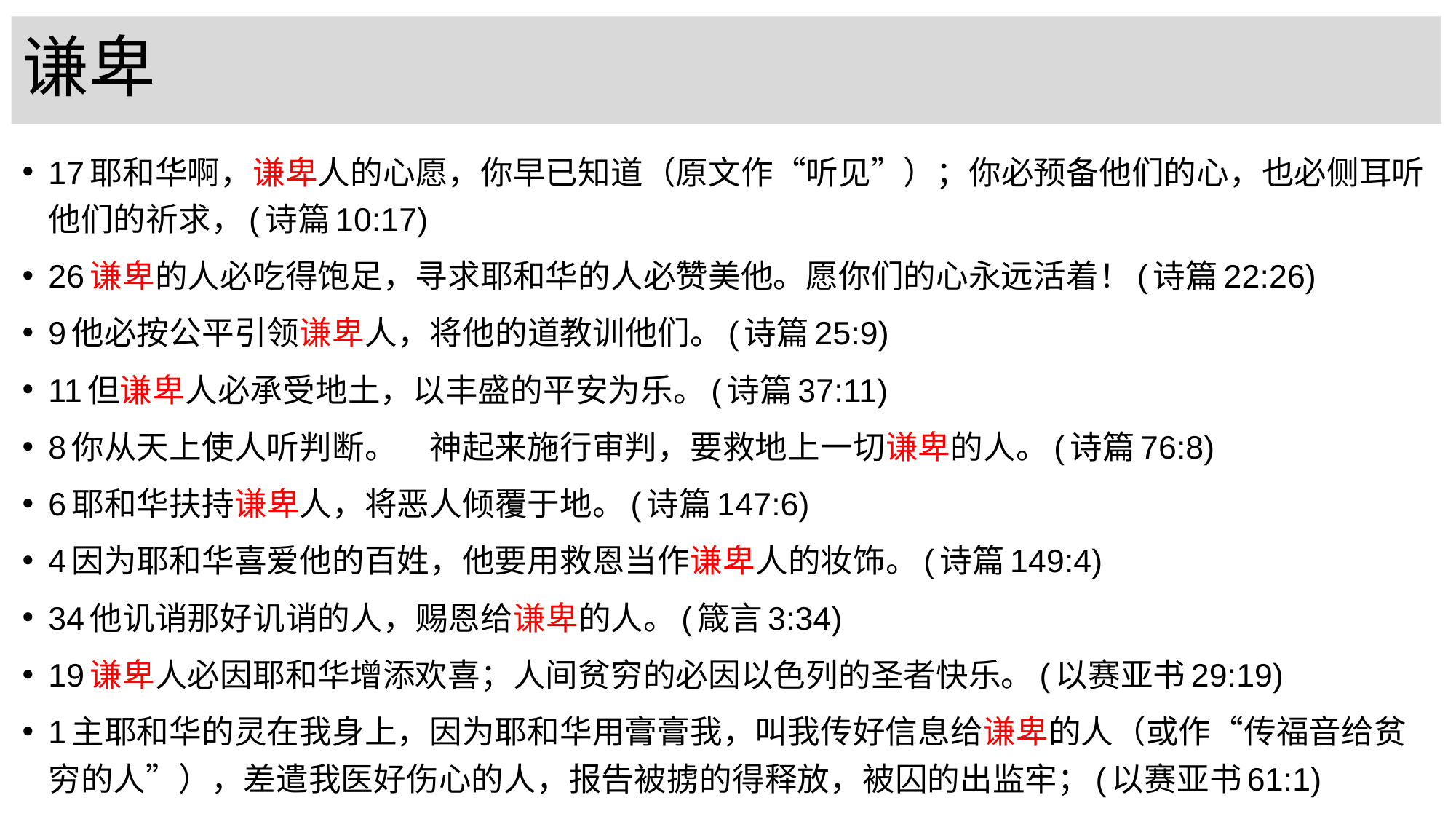

# 谦卑
17耶和华啊，谦卑人的心愿，你早已知道（原文作“听见”）；你必预备他们的心，也必侧耳听他们的祈求，(诗篇10:17)
26谦卑的人必吃得饱足，寻求耶和华的人必赞美他。愿你们的心永远活着！(诗篇22:26)
9他必按公平引领谦卑人，将他的道教训他们。(诗篇25:9)
11但谦卑人必承受地土，以丰盛的平安为乐。(诗篇37:11)
8你从天上使人听判断。　神起来施行审判，要救地上一切谦卑的人。(诗篇76:8)
6耶和华扶持谦卑人，将恶人倾覆于地。(诗篇147:6)
4因为耶和华喜爱他的百姓，他要用救恩当作谦卑人的妆饰。(诗篇149:4)
34他讥诮那好讥诮的人，赐恩给谦卑的人。(箴言3:34)
19谦卑人必因耶和华增添欢喜；人间贫穷的必因以色列的圣者快乐。(以赛亚书29:19)
1主耶和华的灵在我身上，因为耶和华用膏膏我，叫我传好信息给谦卑的人（或作“传福音给贫穷的人”），差遣我医好伤心的人，报告被掳的得释放，被囚的出监牢；(以赛亚书61:1)